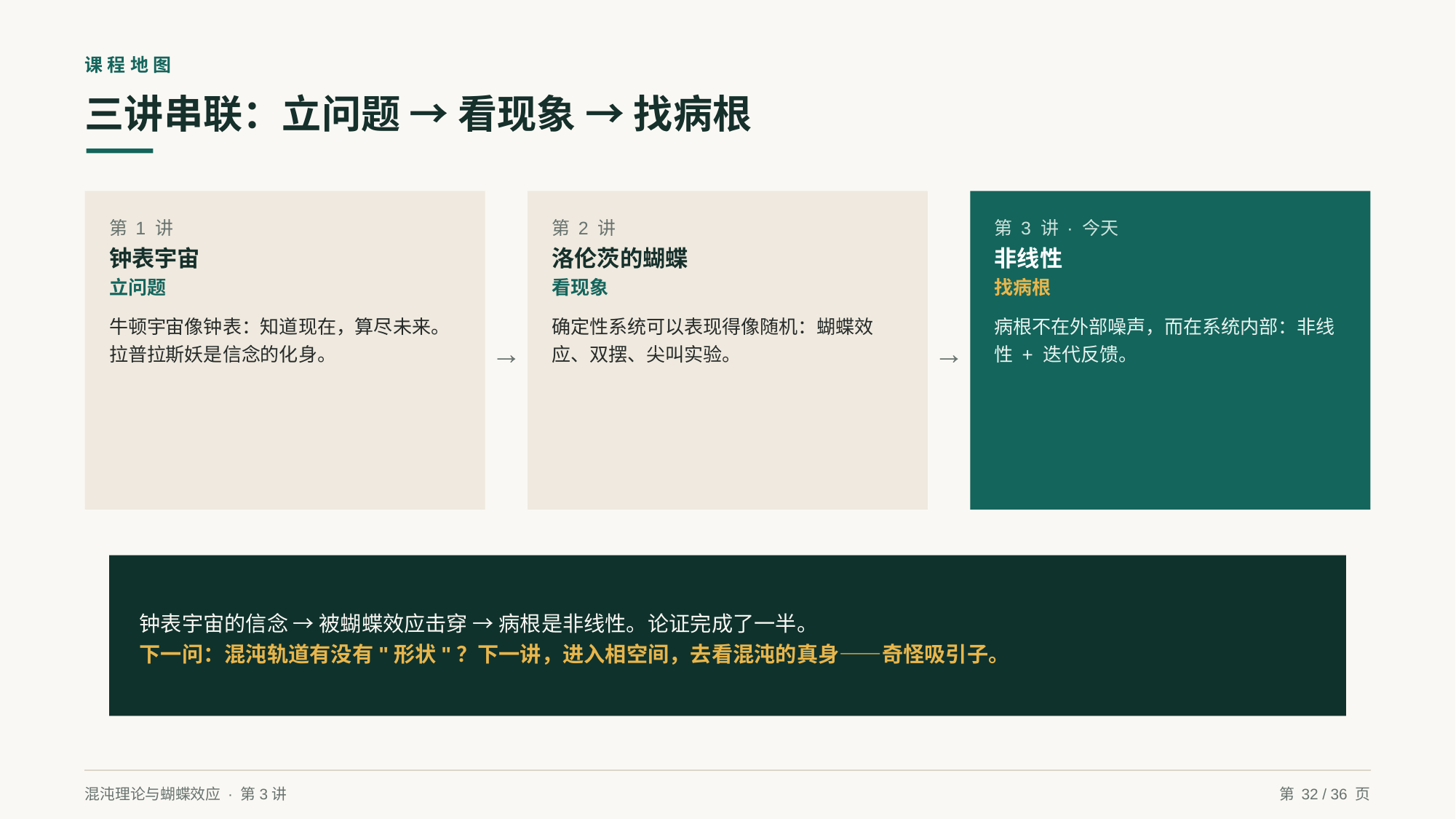

课程地图
三讲串联：立问题 → 看现象 → 找病根

第 1 讲
钟表宇宙
立问题
牛顿宇宙像钟表：知道现在，算尽未来。拉普拉斯妖是信念的化身。
第 2 讲
洛伦茨的蝴蝶
看现象
确定性系统可以表现得像随机：蝴蝶效应、双摆、尖叫实验。
第 3 讲 · 今天
非线性
找病根
病根不在外部噪声，而在系统内部：非线性 + 迭代反馈。
→
→

钟表宇宙的信念 → 被蝴蝶效应击穿 → 病根是非线性。论证完成了一半。
下一问：混沌轨道有没有"形状"？下一讲，进入相空间，去看混沌的真身——奇怪吸引子。

混沌理论与蝴蝶效应 · 第3讲
第 32 / 36 页